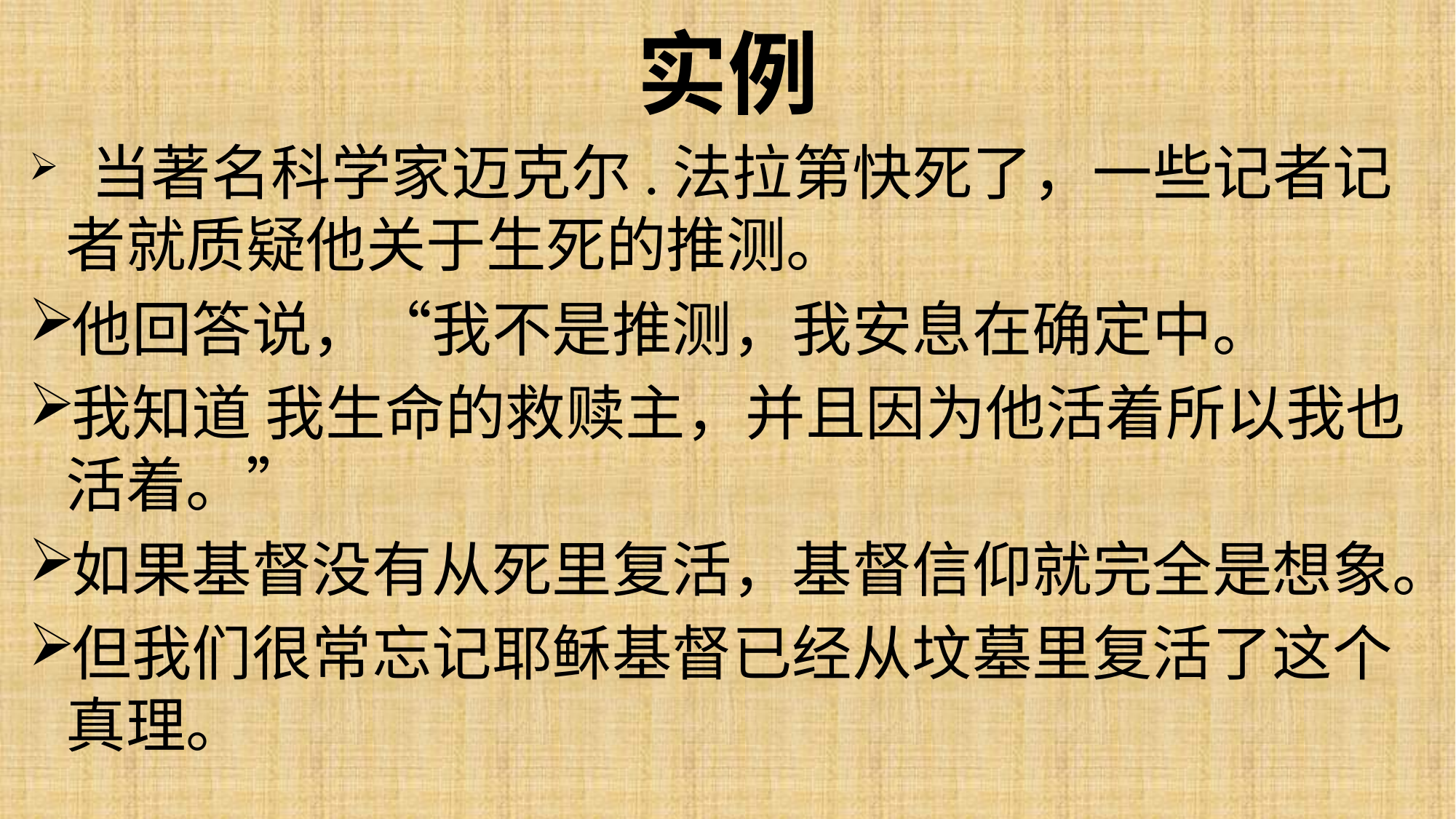

# 实例
  当著名科学家迈克尔.法拉第快死了，一些记者记者就质疑他关于生死的推测。
他回答说，“我不是推测，我安息在确定中。
我知道 我生命的救赎主，并且因为他活着所以我也活着。”
如果基督没有从死里复活，基督信仰就完全是想象。
但我们很常忘记耶稣基督已经从坟墓里复活了这个真理。